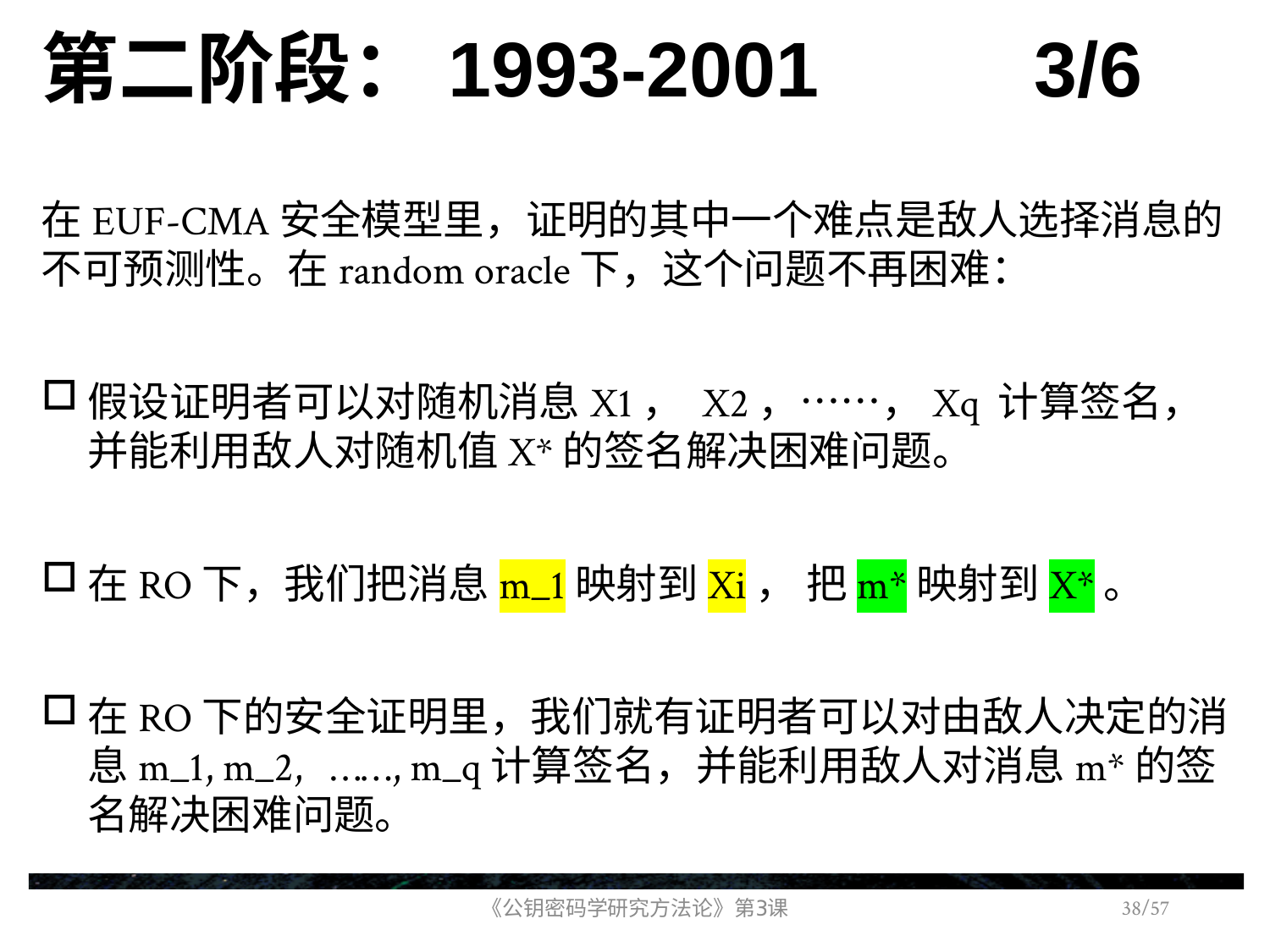

# 第二阶段：1993-2001          3/6
在EUF-CMA安全模型里，证明的其中一个难点是敌人选择消息的不可预测性。在random oracle下，这个问题不再困难：

假设证明者可以对随机消息X1， X2，……，Xq 计算签名，并能利用敌人对随机值X*的签名解决困难问题。

在RO下，我们把消息m_1映射到Xi， 把m*映射到X*。

在RO下的安全证明里，我们就有证明者可以对由敌人决定的消息m_1, m_2,   ……, m_q计算签名，并能利用敌人对消息m*的签名解决困难问题。

《公钥密码学研究方法论》第3课
38/57